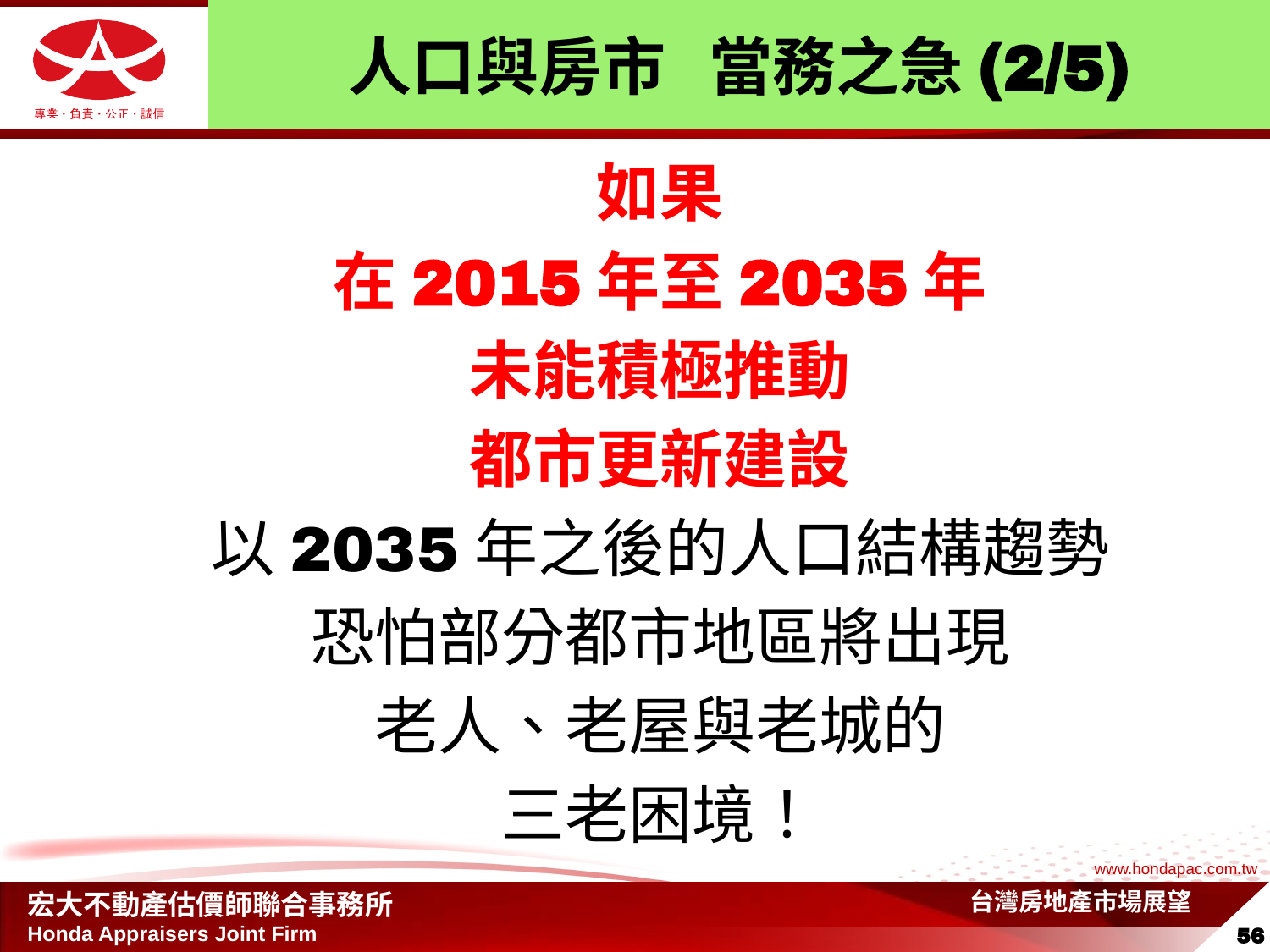

# 人口與房市   當務之急(2/5)
如果
在2015年至2035年
未能積極推動
都市更新建設
以2035年之後的人口結構趨勢
恐怕部分都市地區將出現
老人、老屋與老城的
三老困境！

台灣房地產市場展望
56